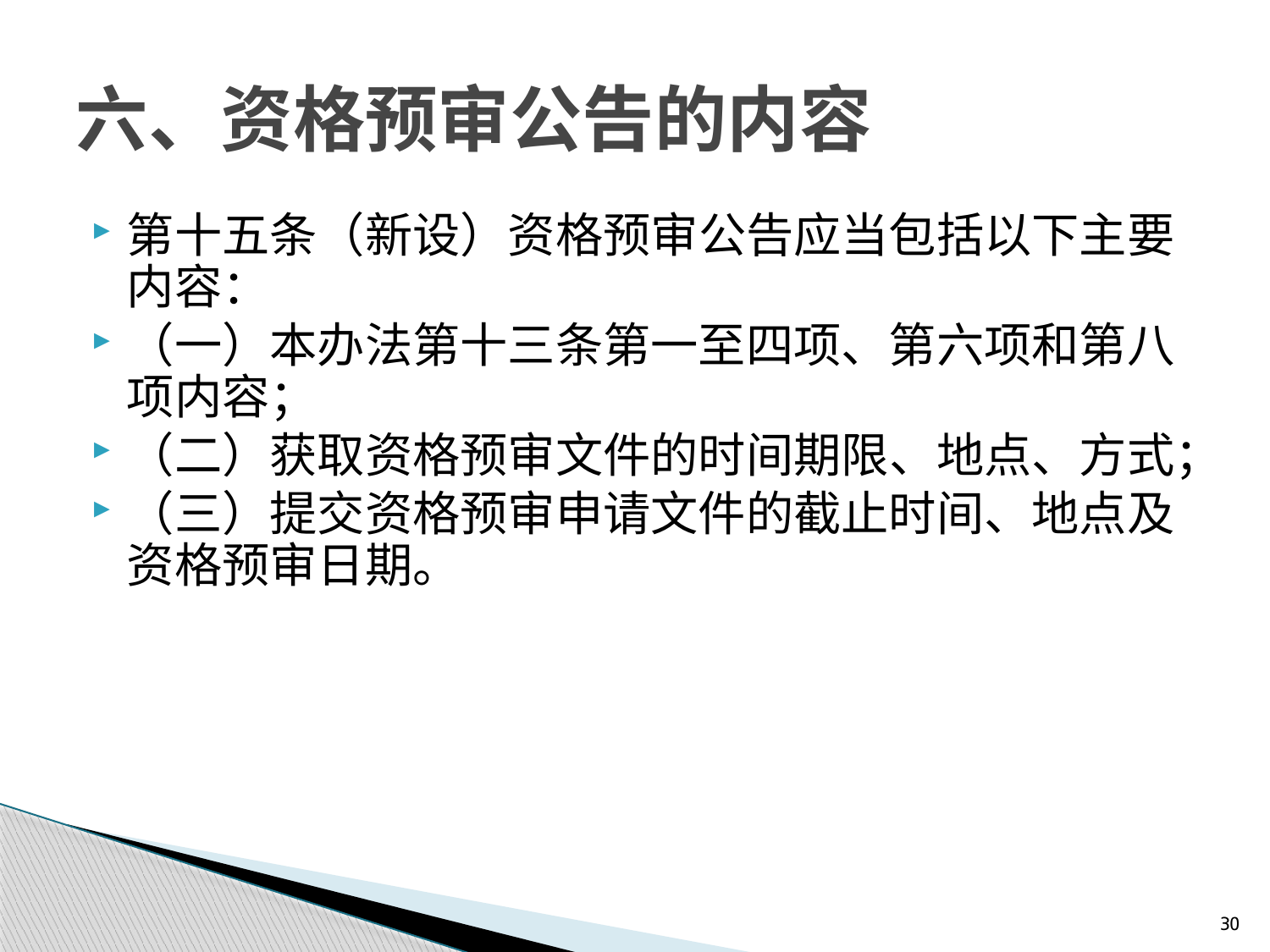

# 六、资格预审公告的内容
第十五条（新设）资格预审公告应当包括以下主要内容：
（一）本办法第十三条第一至四项、第六项和第八项内容；
（二）获取资格预审文件的时间期限、地点、方式；
（三）提交资格预审申请文件的截止时间、地点及资格预审日期。
30